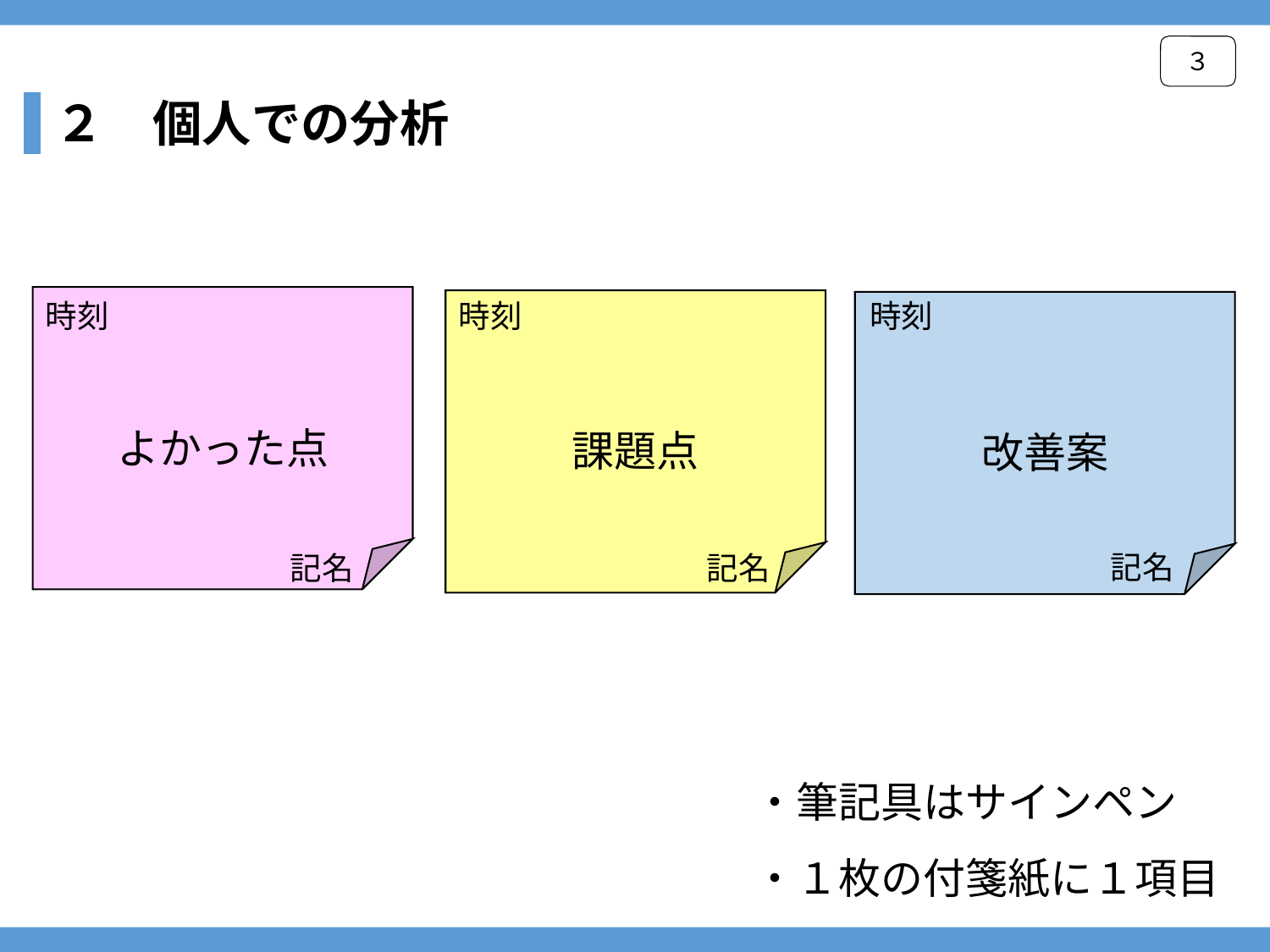

３
２　個人での分析

よかった点
時刻
時刻

課題点
時刻

改善案
記名
記名
記名
・筆記具はサインペン
・１枚の付箋紙に１項目